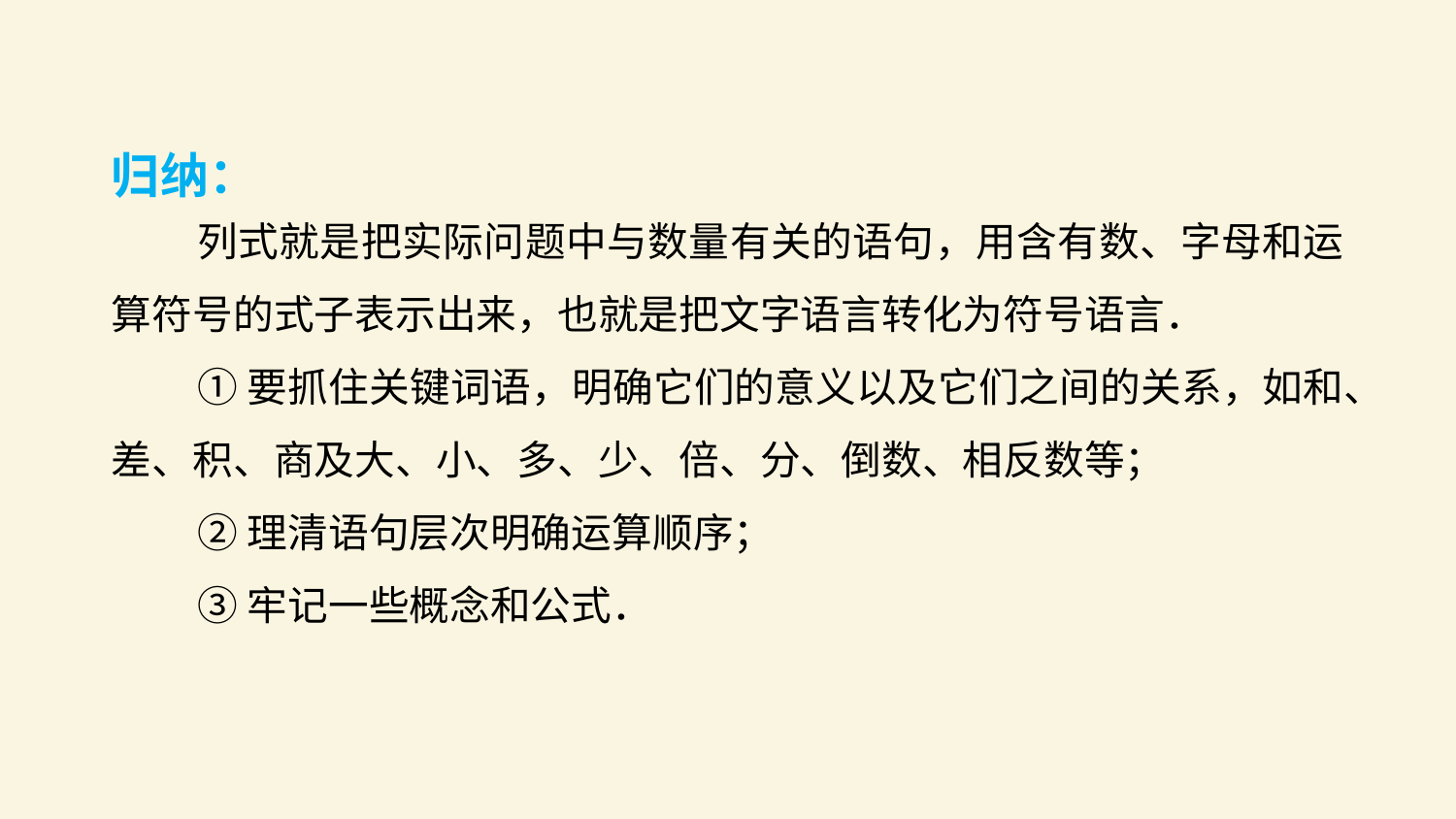

归纳：
列式就是把实际问题中与数量有关的语句，用含有数、字母和运算符号的式子表示出来，也就是把文字语言转化为符号语言．
①要抓住关键词语，明确它们的意义以及它们之间的关系，如和、差、积、商及大、小、多、少、倍、分、倒数、相反数等；
②理清语句层次明确运算顺序；
③牢记一些概念和公式．